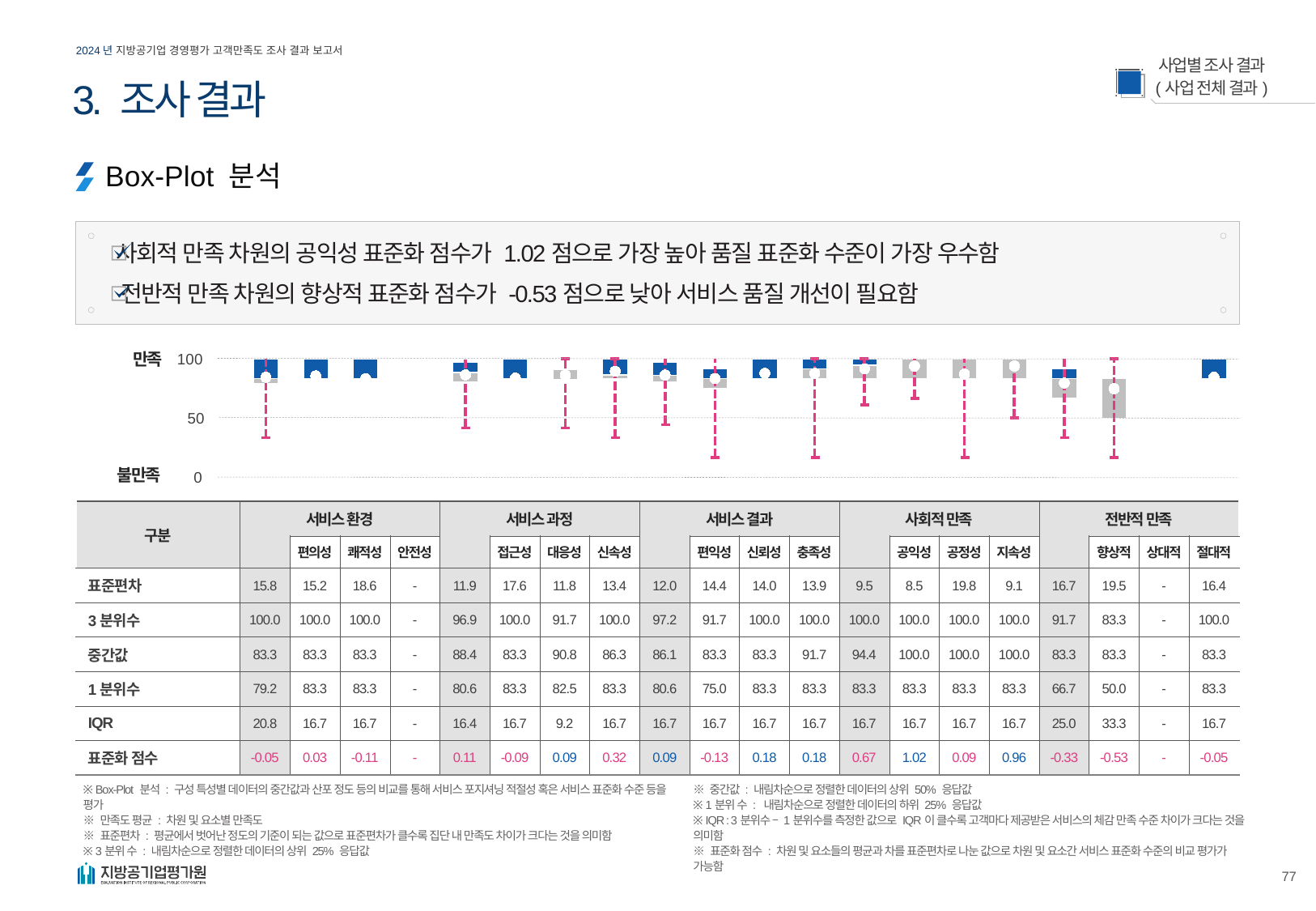

3. 조사 결과
Box-Plot 분석

사회적 만족 차원의 공익성 표준화 점수가 1.02점으로 가장 높아 품질 표준화 수준이 가장 우수함

전반적 만족 차원의 향상적 표준화 점수가 -0.53점으로 낮아 서비스 품질 개선이 필요함

만족
100

### Chart

| Category | 1분위수 | 중앙값-1분위수 | 3분위수-중앙값 | 최대값-3분위수 | 최대값- 중앙값 | 중앙값-최소값 | 평균 |
|---|---|---|---|---|---|---|---|
| 서비스 환경 | 79.16666666666667 | 4.166666666666671 | 16.666666666666657 | None | 16.666666666666657 | 50.000000000000014 | 84.42982456140355 |
| 편의성 | 83.33333333333334 | None | 16.666666666666657 | None | 16.666666666666657 | 50.000000000000014 | 85.61403508771933 |
| 쾌적성 | 83.33333333333334 | None | 16.666666666666657 | None | 16.666666666666657 | 66.66666666666669 | 83.24561403508775 |
| 안전성 | None | None | None | None | None | None | None |
| 서비스 과정 | 80.55555555555556 | 7.887528342887677 | 8.484826731684251 | 3.072089369872515 | 11.556916101556766 | 46.77641723177657 | 86.50971581753106 |
| 접근성 | 83.33333333333334 | None | 16.666666666666657 | None | 16.666666666666657 | 66.66666666666669 | 83.70919606100624 |
| 대응성 | 82.45039855704911 | 8.333333333333329 | 0.8829347762842303 | 8.333333333333329 | 9.216268109617559 | 49.11706522371578 | 86.31552917903072 |
| 신속성 | 83.33333333333334 | 2.9724517906343095 | 13.694214876032348 | None | 13.694214876032348 | 52.972451790634324 | 89.50442221255626 |
| 서비스 결과 | 80.55555555555556 | 5.555555555555571 | 11.1111111111111 | 2.7777777777777715 | 13.888888888888872 | 41.66666666666669 | 86.3011695906433 |
| 편익성 | 75.0 | 8.333333333333343 | 8.333333333333329 | 8.333333333333329 | 16.666666666666657 | 66.66666666666669 | 83.42105263157893 |
| 신뢰성 | 83.33333333333334 | None | 16.666666666666657 | None | 16.666666666666657 | 83.33333333333334 | 87.71929824561401 |
| 충족성 | 83.33333333333334 | 8.333333333333329 | 8.333333333333329 | None | 8.333333333333329 | 75.0 | 87.76315789473689 |
| 사회적 만족 | 83.33333333333334 | 11.111111111111114 | 5.555555555555543 | None | 5.555555555555543 | 33.33333333333334 | 91.62280701754388 |
| 공익성 | 83.33333333333334 | 16.666666666666657 | None | None | None | 33.33333333333334 | 93.8157894736842 |
| 공정성 | 83.33333333333334 | 16.666666666666657 | None | None | None | 83.33333333333334 | 87.10526315789473 |
| 지속성 | 83.33333333333334 | 16.666666666666657 | None | None | None | 50.0 | 93.94736842105264 |
| 전반적 만족 | 66.66666666666667 | 16.66666666666667 | 8.333333333333329 | 8.333333333333329 | 16.666666666666657 | 50.000000000000014 | 79.6491228070176 |
| 향상적 | 50.0 | 33.33333333333334 | None | 16.666666666666657 | 16.666666666666657 | 66.66666666666669 | 74.82456140350878 |
| 상대적 | None | None | None | None | None | None | None |
| 절대적 | 83.33333333333334 | None | 16.666666666666657 | None | 16.666666666666657 | 50.000000000000014 | 84.47368421052632 |
50
불만족
0

| 구분 | 서비스 환경 |  |  |  | 서비스 과정 |  |  |  | 서비스 결과 |  |  |  | 사회적 만족 |  |  |  | 전반적 만족 |  |  |  |
| --- | --- | --- | --- | --- | --- | --- | --- | --- | --- | --- | --- | --- | --- | --- | --- | --- | --- | --- | --- | --- |
|  |  | 편의성 | 쾌적성 | 안전성 |  | 접근성 | 대응성 | 신속성 |  | 편익성 | 신뢰성 | 충족성 |  | 공익성 | 공정성 | 지속성 |  | 향상적 | 상대적 | 절대적 |
| 표준편차 | 15.8 | 15.2 | 18.6 | - | 11.9 | 17.6 | 11.8 | 13.4 | 12.0 | 14.4 | 14.0 | 13.9 | 9.5 | 8.5 | 19.8 | 9.1 | 16.7 | 19.5 | - | 16.4 |
| 3분위수 | 100.0 | 100.0 | 100.0 | - | 96.9 | 100.0 | 91.7 | 100.0 | 97.2 | 91.7 | 100.0 | 100.0 | 100.0 | 100.0 | 100.0 | 100.0 | 91.7 | 83.3 | - | 100.0 |
| 중간값 | 83.3 | 83.3 | 83.3 | - | 88.4 | 83.3 | 90.8 | 86.3 | 86.1 | 83.3 | 83.3 | 91.7 | 94.4 | 100.0 | 100.0 | 100.0 | 83.3 | 83.3 | - | 83.3 |
| 1분위수 | 79.2 | 83.3 | 83.3 | - | 80.6 | 83.3 | 82.5 | 83.3 | 80.6 | 75.0 | 83.3 | 83.3 | 83.3 | 83.3 | 83.3 | 83.3 | 66.7 | 50.0 | - | 83.3 |
| IQR | 20.8 | 16.7 | 16.7 | - | 16.4 | 16.7 | 9.2 | 16.7 | 16.7 | 16.7 | 16.7 | 16.7 | 16.7 | 16.7 | 16.7 | 16.7 | 25.0 | 33.3 | - | 16.7 |
| 표준화 점수 | -0.05 | 0.03 | -0.11 | - | 0.11 | -0.09 | 0.09 | 0.32 | 0.09 | -0.13 | 0.18 | 0.18 | 0.67 | 1.02 | 0.09 | 0.96 | -0.33 | -0.53 | - | -0.05 |
※ Box-Plot 분석 : 구성 특성별 데이터의 중간값과 산포 정도 등의 비교를 통해 서비스 포지셔닝 적절성 혹은 서비스 표준화 수준 등을 평가
※ 만족도 평균 : 차원 및 요소별 만족도
※ 표준편차 : 평균에서 벗어난 정도의 기준이 되는 값으로 표준편차가 클수록 집단 내 만족도 차이가 크다는 것을 의미함
※ 3분위 수 : 내림차순으로 정렬한 데이터의 상위 25% 응답값
※ 중간값 : 내림차순으로 정렬한 데이터의 상위 50% 응답값
※ 1분위 수 :  내림차순으로 정렬한 데이터의 하위 25% 응답값
※ IQR : 3분위수 – 1분위수를 측정한 값으로 IQR이 클수록 고객마다 제공받은 서비스의 체감 만족 수준 차이가 크다는 것을 의미함
※ 표준화 점수 : 차원 및 요소들의 평균과 차를 표준편차로 나눈 값으로 차원 및 요소간 서비스 표준화 수준의 비교 평가가 가능함